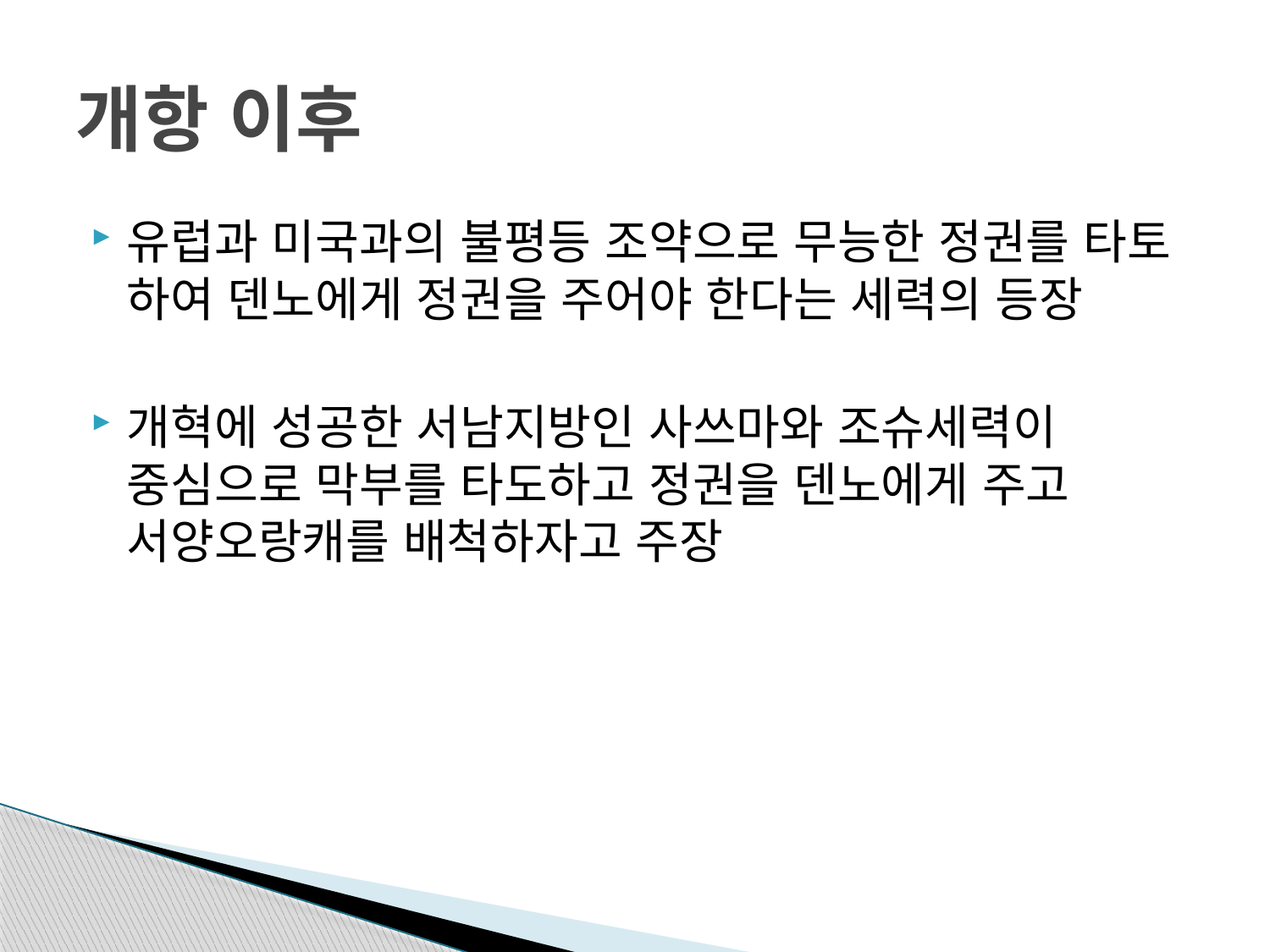

# 개항 이후
유럽과 미국과의 불평등 조약으로 무능한 정권를 타토 하여 덴노에게 정권을 주어야 한다는 세력의 등장

개혁에 성공한 서남지방인 사쓰마와 조슈세력이 중심으로 막부를 타도하고 정권을 덴노에게 주고 서양오랑캐를 배척하자고 주장